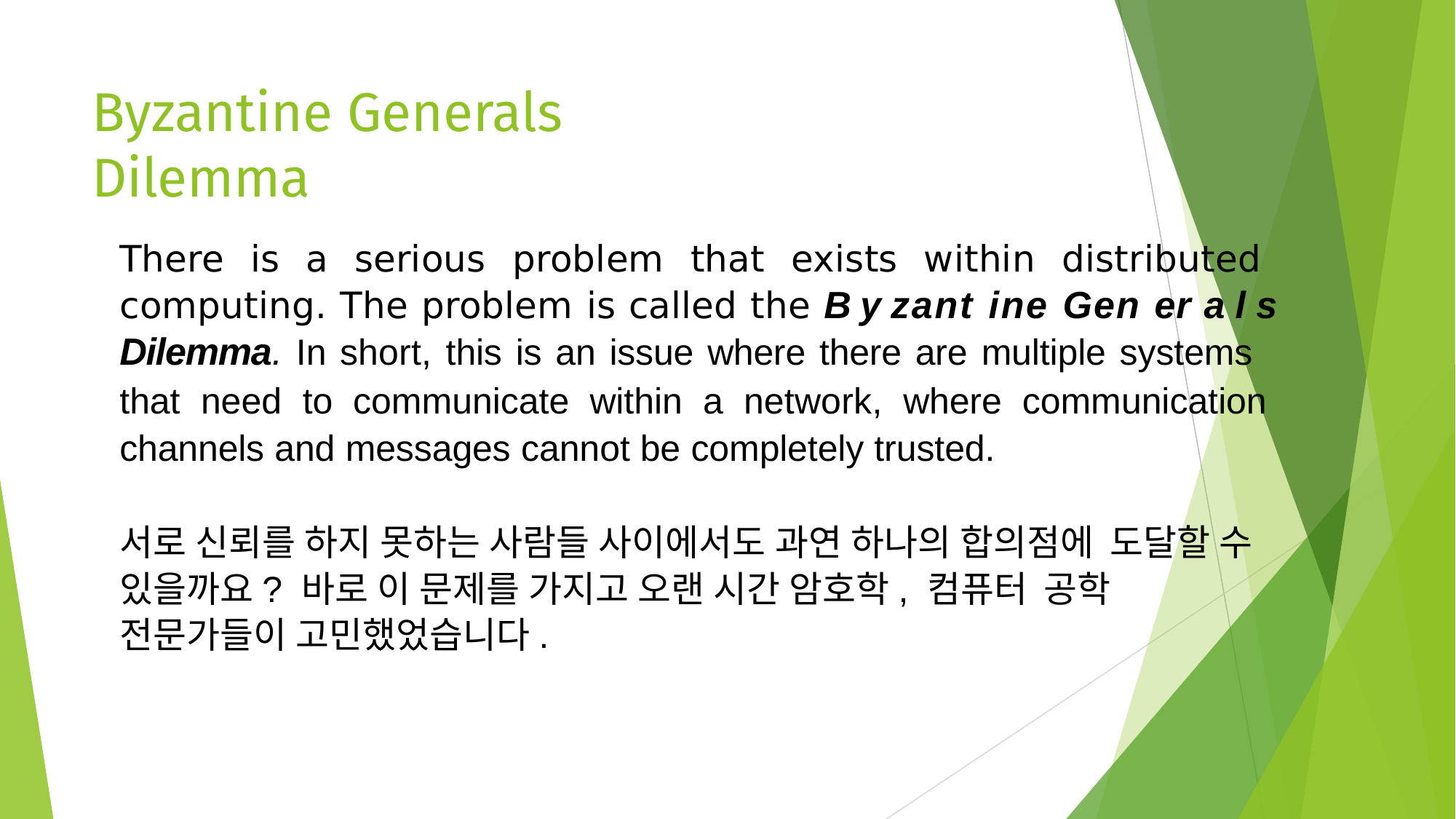

# Byzantine Generals Dilemma
There is a serious problem that exists within distributed  computing. The problem is called the B y zant ine Gen er a l s  Dilemma. In short, this is an issue where there are multiple systems
that need to communicate within a network, where communication  channels and messages cannot be completely trusted.

서로 신뢰를 하지 못하는 사람들 사이에서도 과연 하나의 합의점에  도달할 수 있을까요? 바로 이 문제를 가지고 오랜 시간 암호학, 컴퓨터  공학 전문가들이 고민했었습니다.